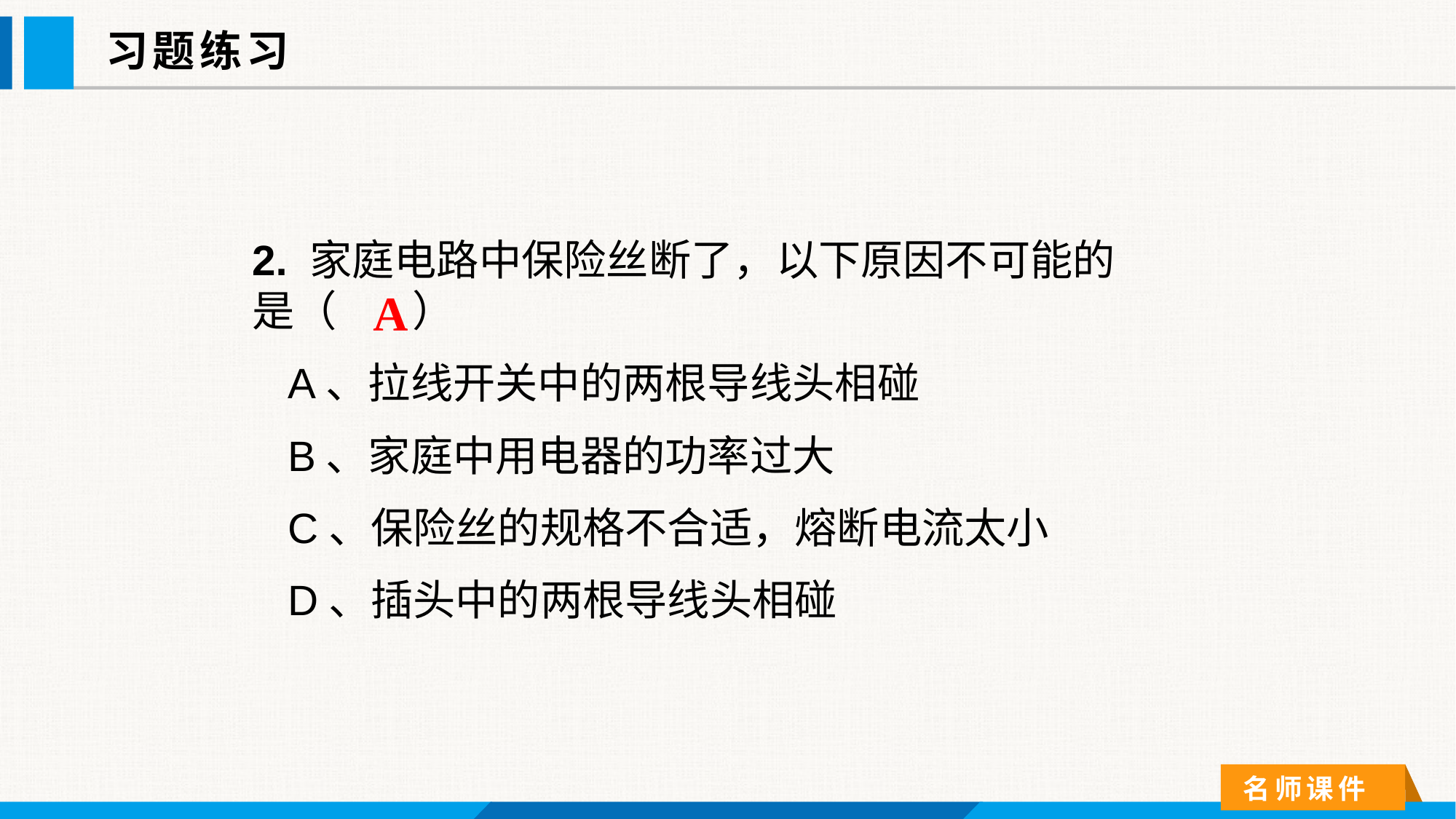

习题练习
2. 家庭电路中保险丝断了，以下原因不可能的是（        ）
   A、拉线开关中的两根导线头相碰
   B、家庭中用电器的功率过大
   C、保险丝的规格不合适，熔断电流太小
   D、插头中的两根导线头相碰
A